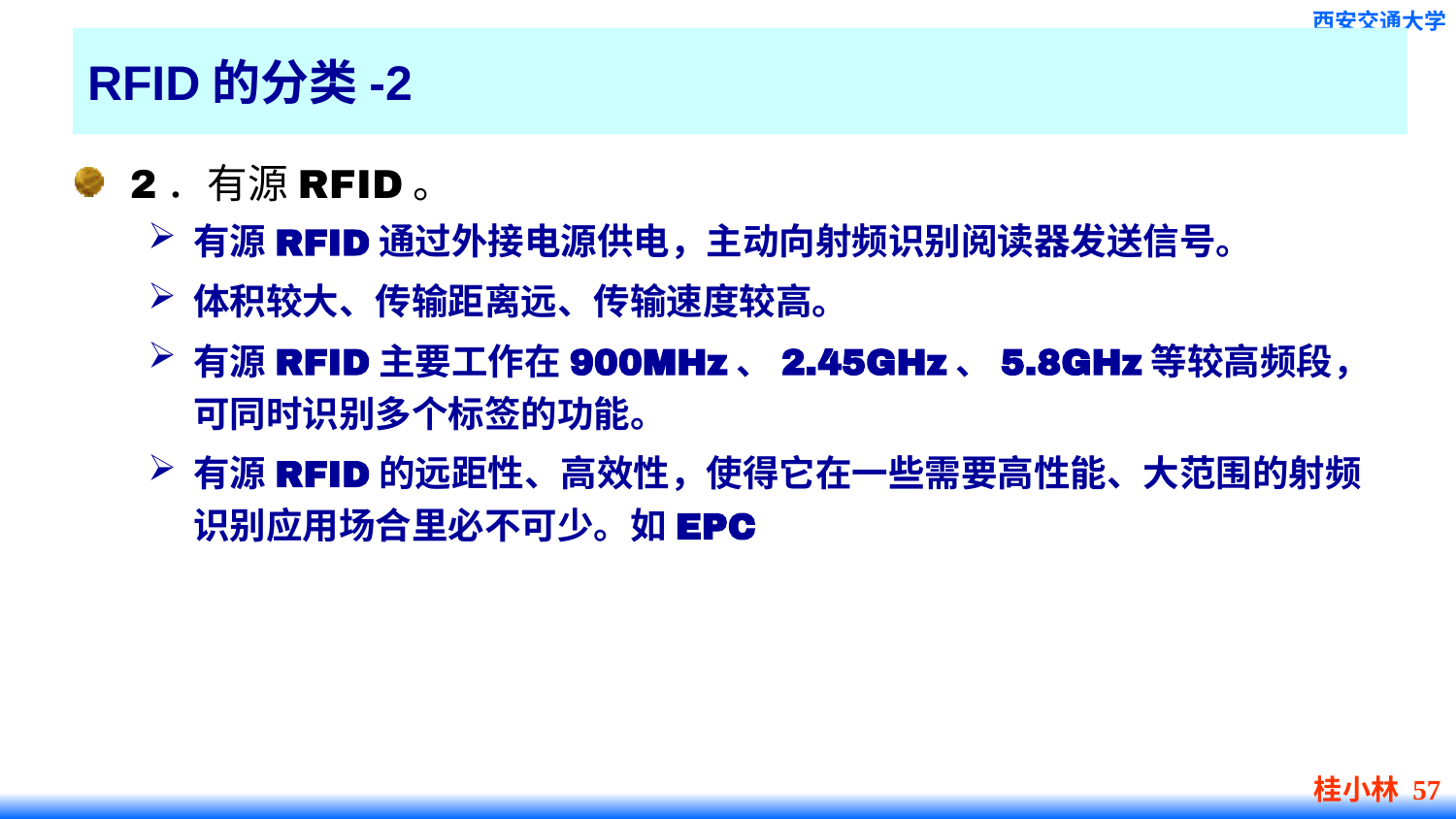

# RFID的分类-2
2．有源RFID。
有源RFID通过外接电源供电，主动向射频识别阅读器发送信号。
体积较大、传输距离远、传输速度较高。
有源RFID主要工作在900MHz、2.45GHz、5.8GHz等较高频段，可同时识别多个标签的功能。
有源RFID的远距性、高效性，使得它在一些需要高性能、大范围的射频识别应用场合里必不可少。如EPC

桂小林 57